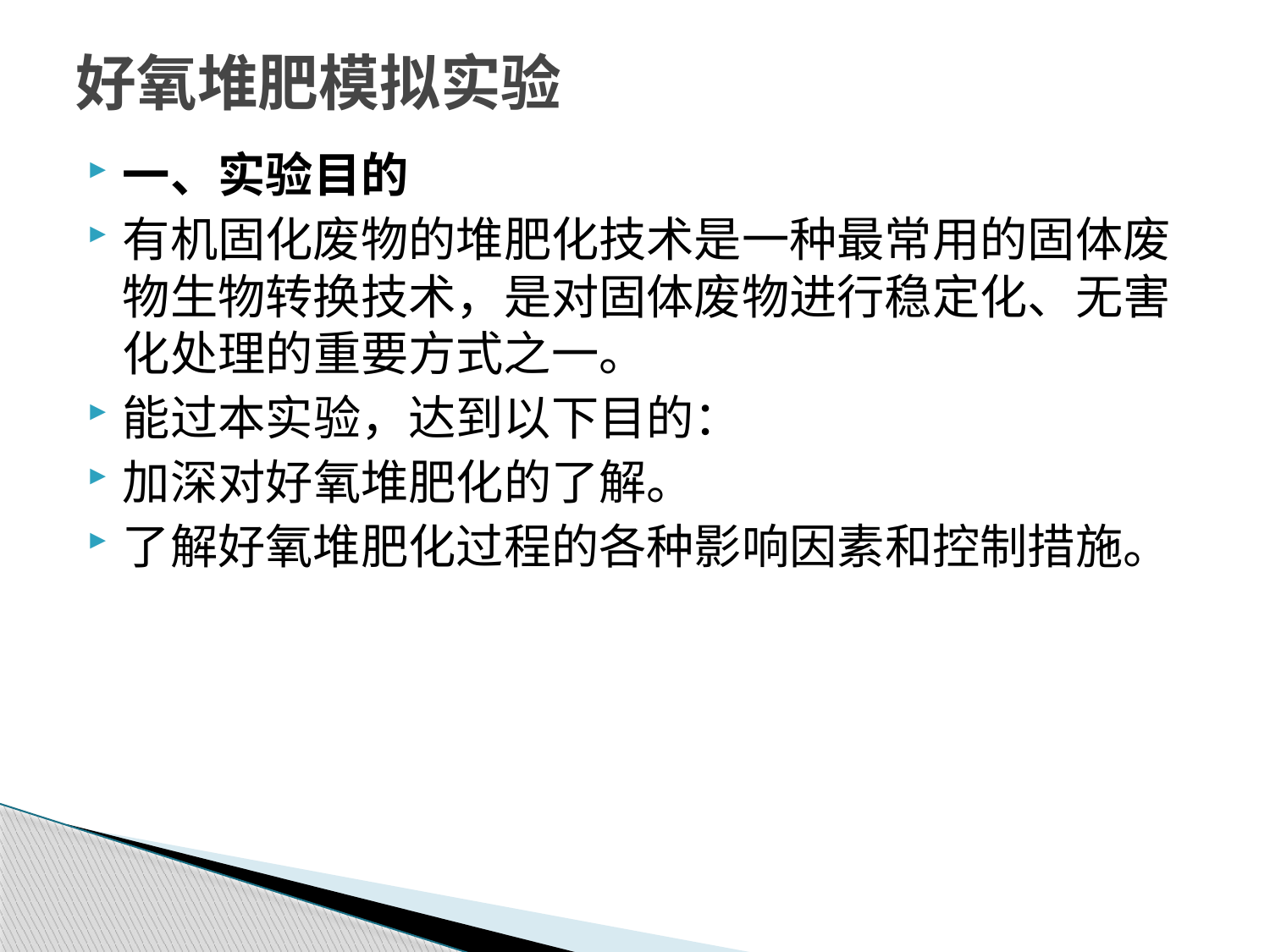

# 好氧堆肥模拟实验
一、实验目的
有机固化废物的堆肥化技术是一种最常用的固体废物生物转换技术，是对固体废物进行稳定化、无害化处理的重要方式之一。
能过本实验，达到以下目的：
加深对好氧堆肥化的了解。
了解好氧堆肥化过程的各种影响因素和控制措施。